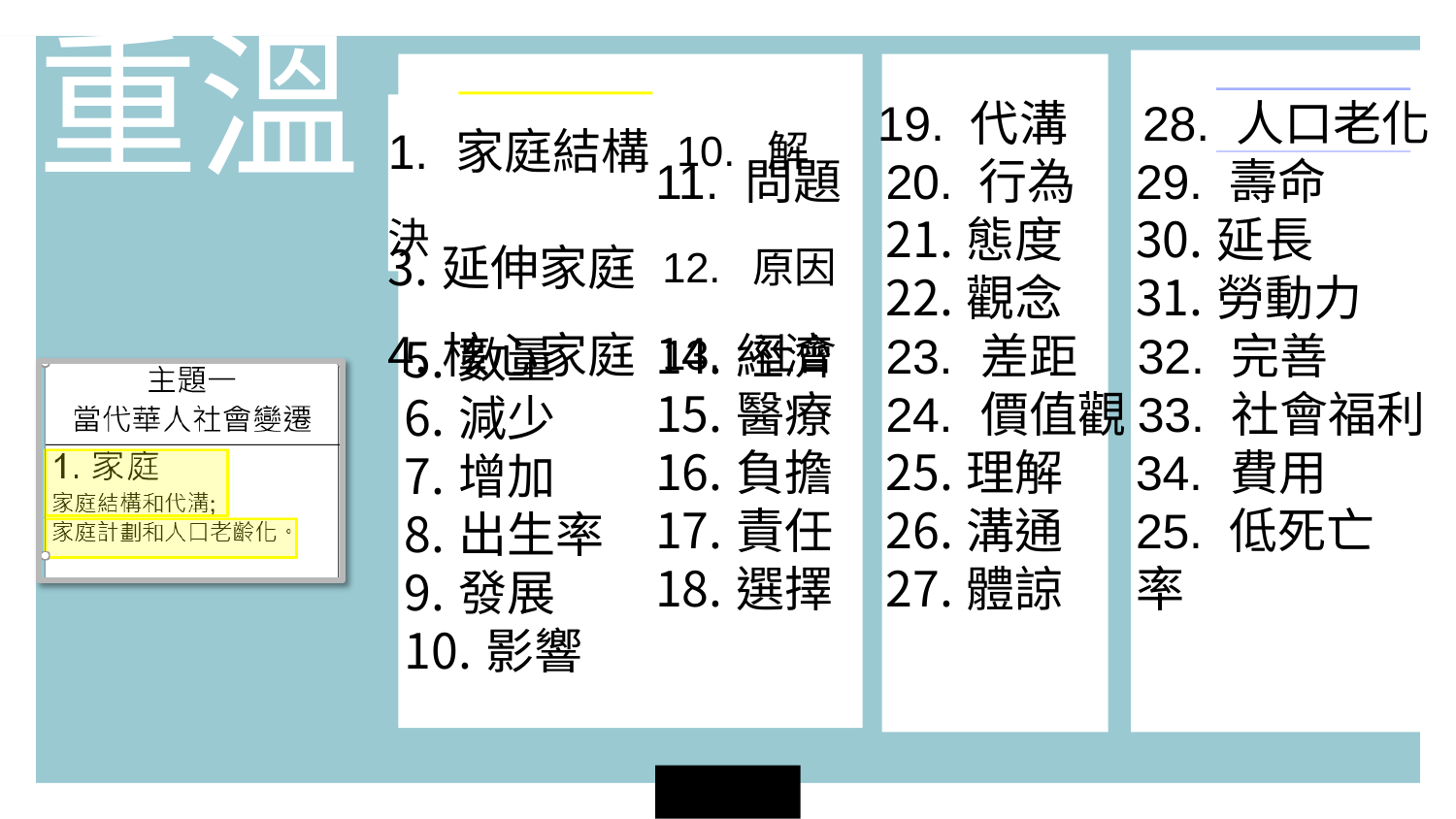

重溫

19. 代溝
28. 人口老化

1. 家庭結構 10. 解決
11. 問題
20. 行為
29. 壽命
2. 變化
態度
觀念
延長
勞動力
延伸家庭 12. 原因
核心家庭 13. 社會
經濟
醫療
負擔
責任
選擇
23. 差距	32. 完善
數量
減少
增加
出生率
發展
影響

24. 價值觀	33. 社會福利
理解
溝通
體諒
34. 費用
25. 低死亡率